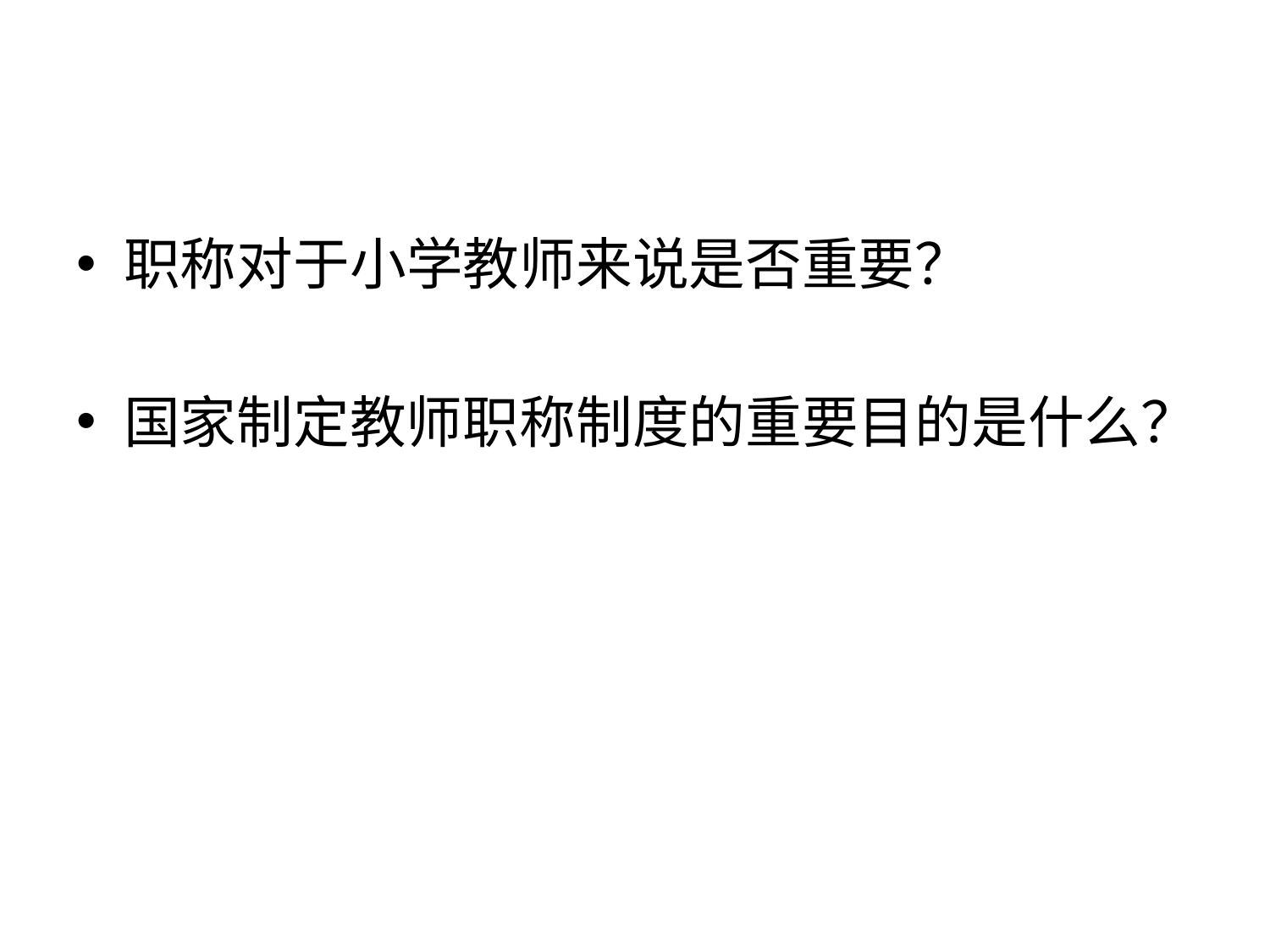

#
职称对于小学教师来说是否重要？

国家制定教师职称制度的重要目的是什么？